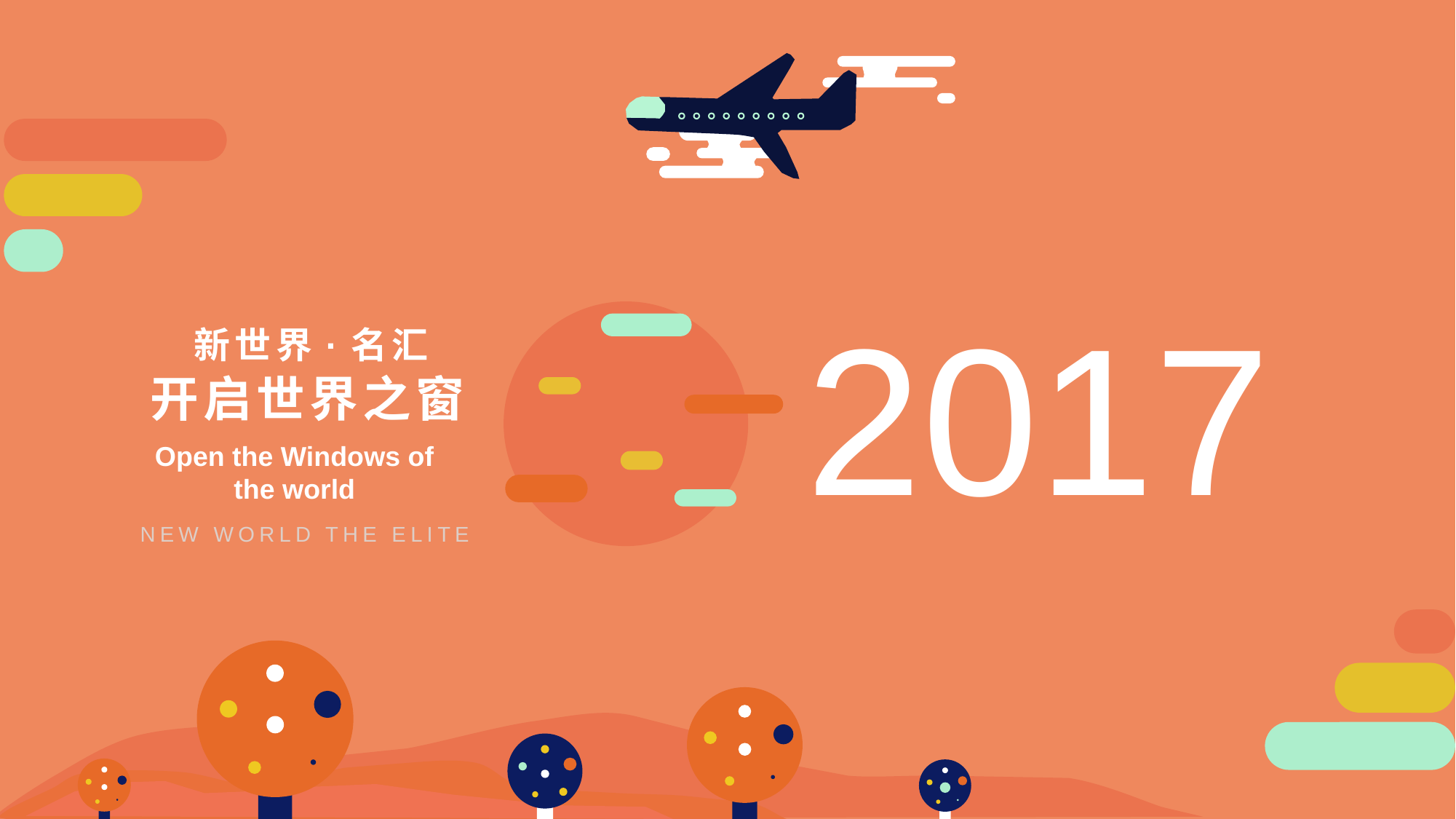

2017

新世界·名汇
开启世界之窗

Open the Windows of the world

NEW WORLD THE ELITE